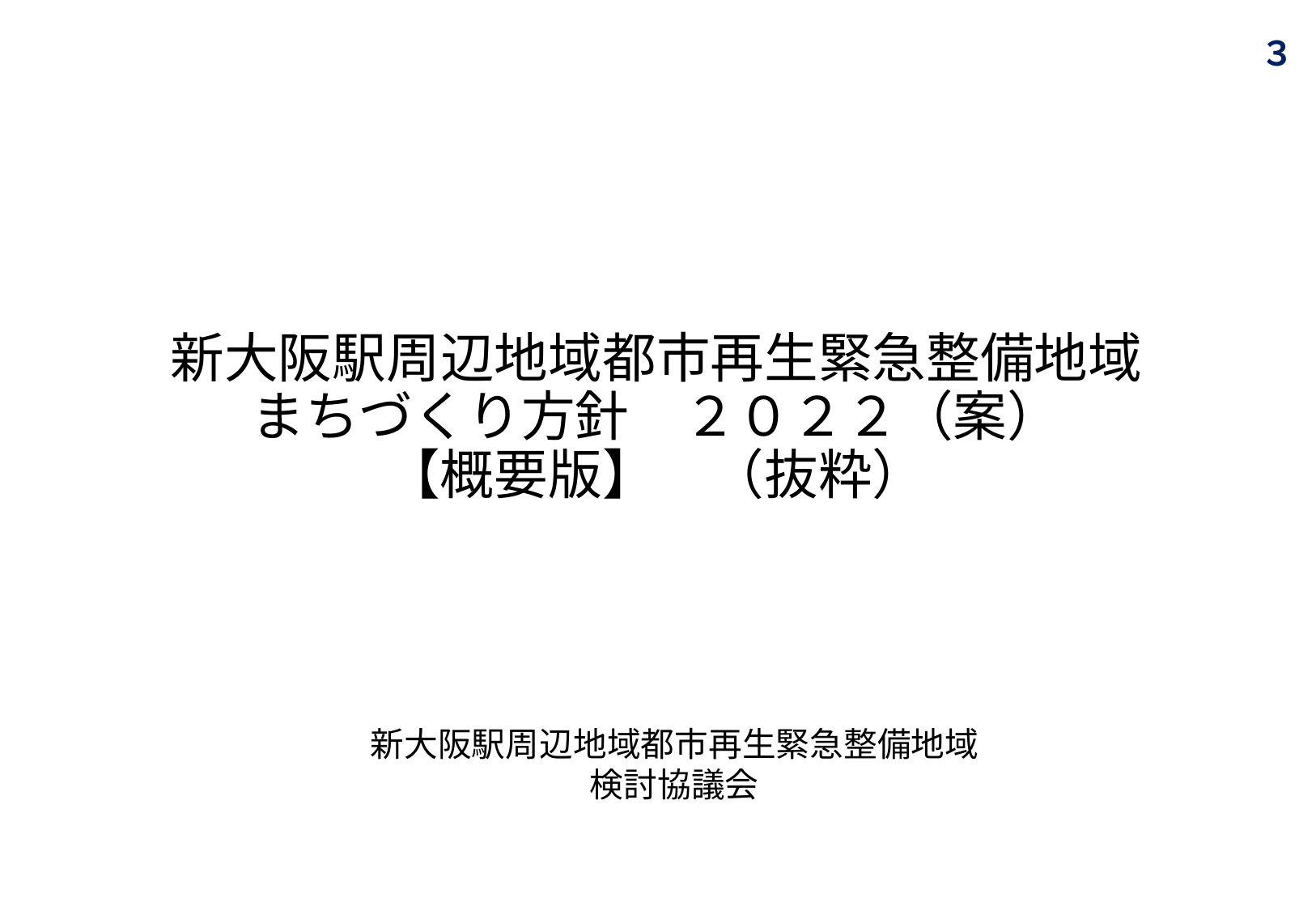

３

# 新大阪駅周辺地域都市再生緊急整備地域 まちづくり方針　２０２２（案） 【概要版】　（抜粋）
新大阪駅周辺地域都市再生緊急整備地域
検討協議会